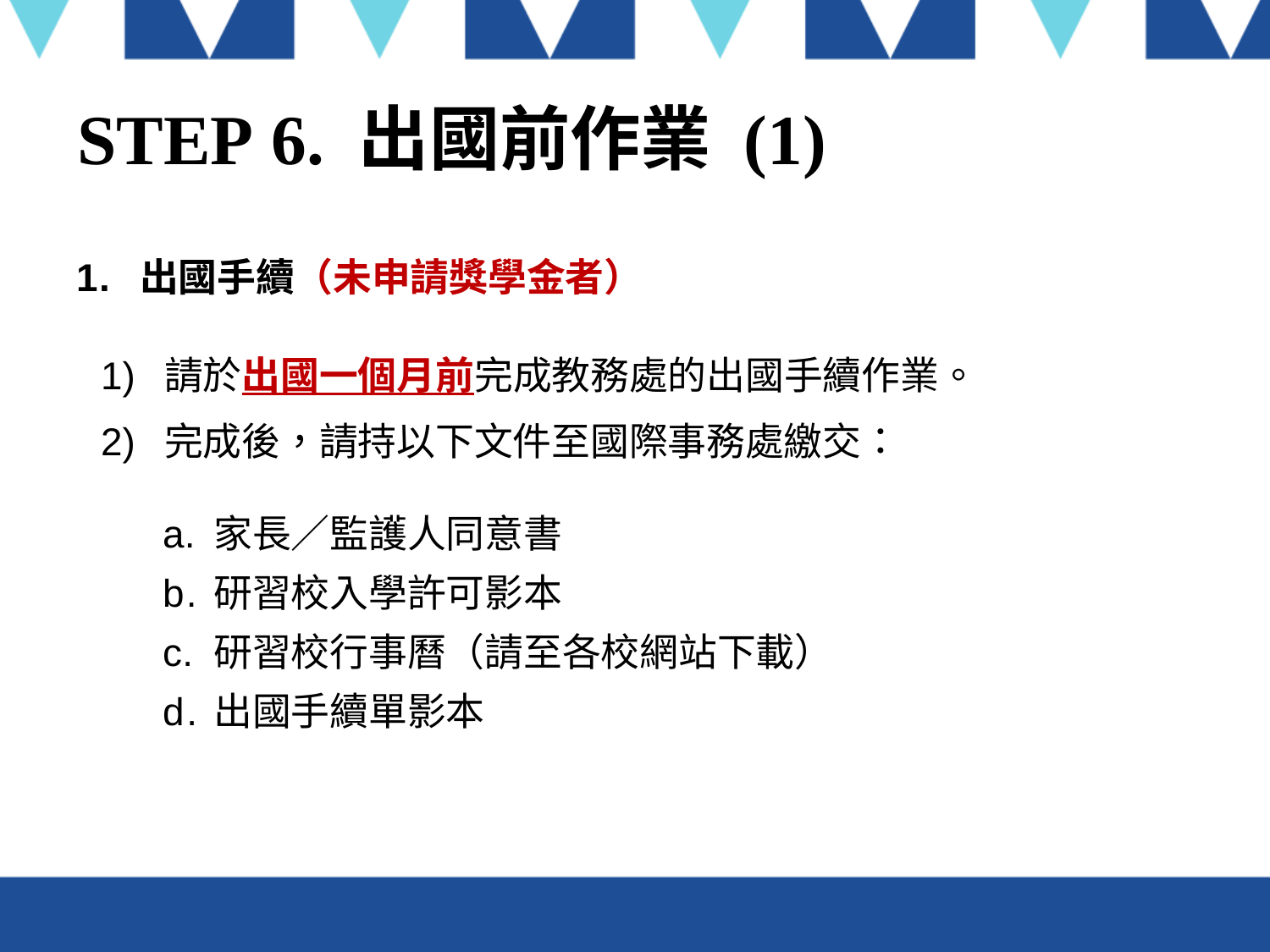

# STEP 6. 出國前作業 (1)
出國手續（未申請獎學金者）

請於出國一個月前完成教務處的出國手續作業。
完成後，請持以下文件至國際事務處繳交：

家長／監護人同意書
研習校入學許可影本
研習校行事曆（請至各校網站下載）
出國手續單影本